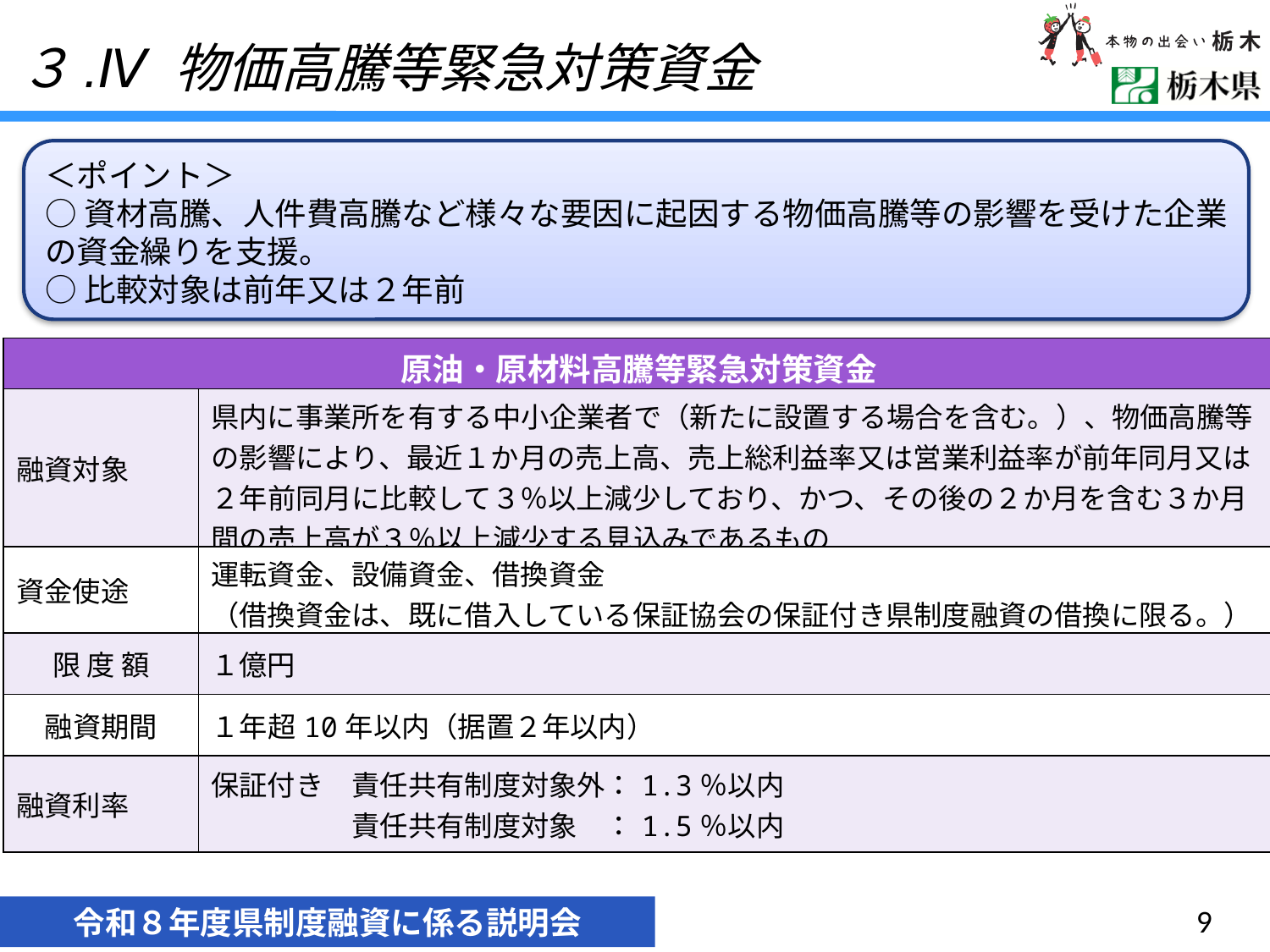

３.Ⅳ 物価高騰等緊急対策資金
＜ポイント＞
○資材高騰、人件費高騰など様々な要因に起因する物価高騰等の影響を受けた企業の資金繰りを支援。
○比較対象は前年又は２年前
| 原油・原材料高騰等緊急対策資金 | 新型コロナウイルス感染症対策融資 |
| --- | --- |
| 融資対象 | 県内に事業所を有する中小企業者で（新たに設置する場合を含む。）、物価高騰等の影響により、最近１か月の売上高、売上総利益率又は営業利益率が前年同月又は２年前同月に比較して３％以上減少しており、かつ、その後の２か月を含む３か月間の売上高が３％以上減少する見込みであるもの |
| 資金使途 | 運転資金、設備資金、借換資金 （借換資金は、既に借入している保証協会の保証付き県制度融資の借換に限る。） |
| 限 度 額 | １億円 |
| 融資期間 | １年超10年以内（据置２年以内） |
| 融資利率 | 保証付き　責任共有制度対象外：1.3％以内 　　　　　責任共有制度対象　：1.5％以内 |
9